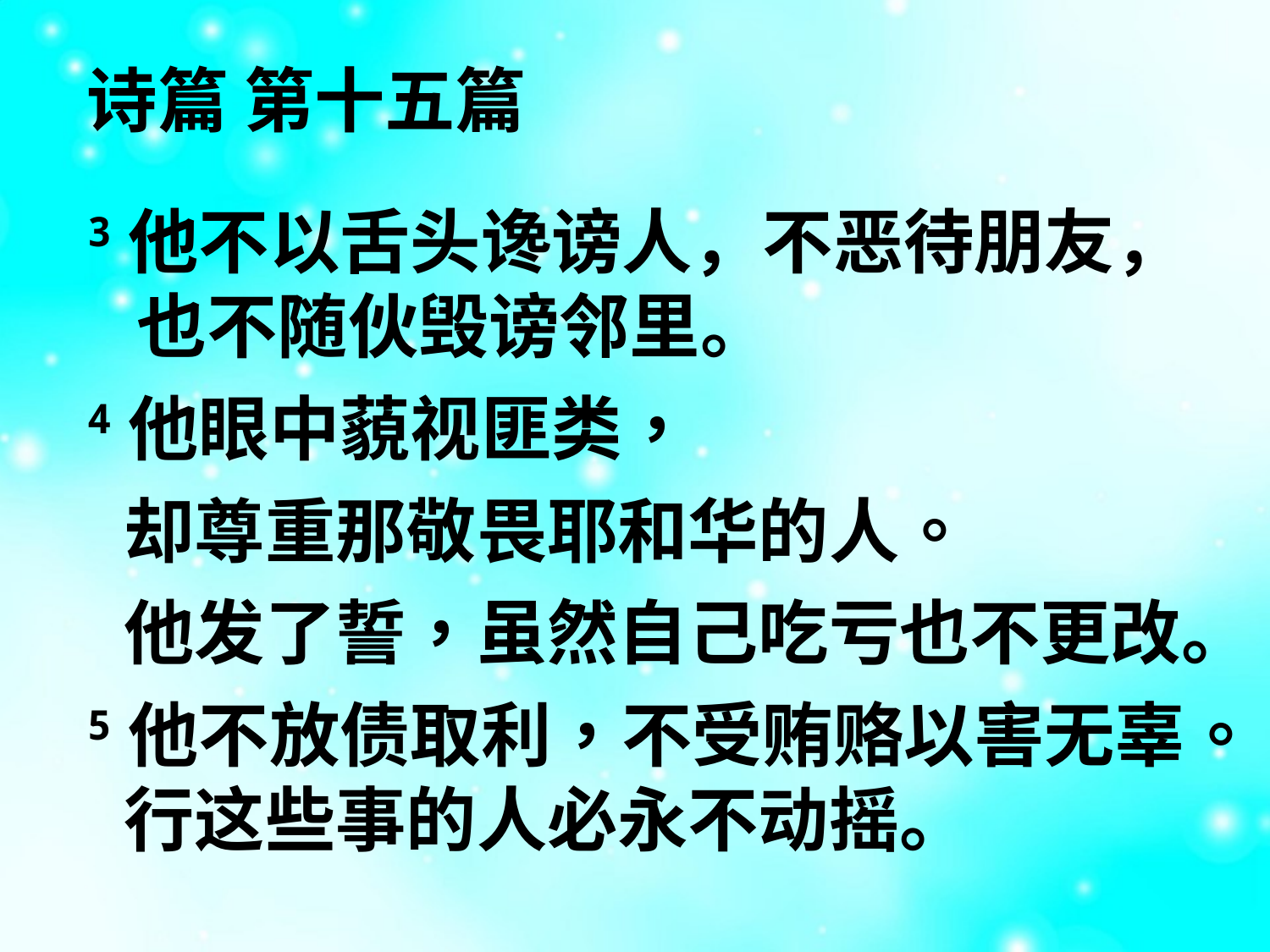

诗篇 第十五篇

3他不以舌头谗谤人，不恶待朋友，也不随伙毁谤邻里。
4他眼中藐视匪类，
	却尊重那敬畏耶和华的人。
他发了誓，虽然自己吃亏也不更改。
5他不放债取利，不受贿赂以害无辜。行这些事的人必永不动摇。